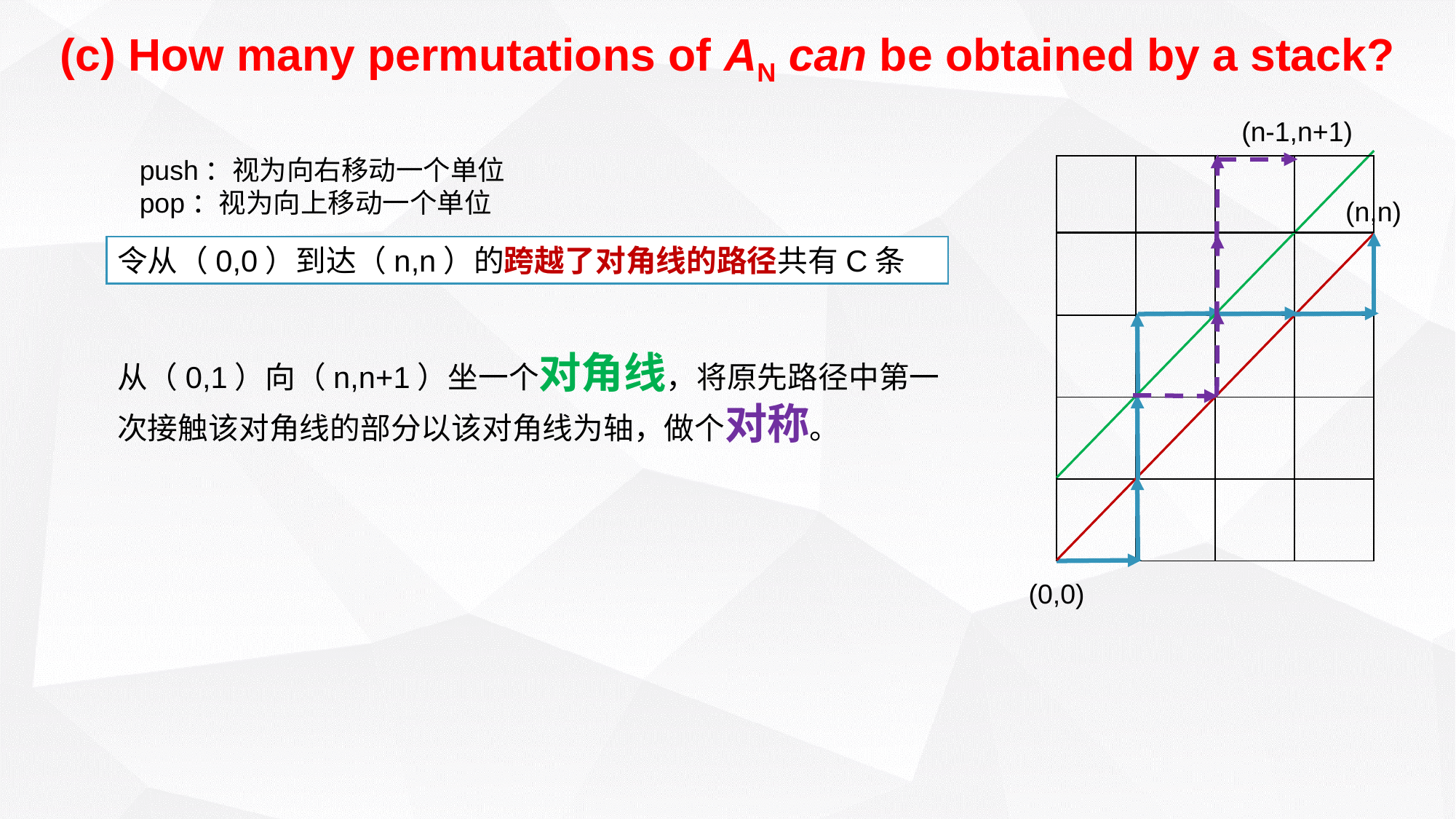

# (c) How many permutations of AN can be obtained by a stack?
(n-1,n+1)
push：视为向右移动一个单位
pop：视为向上移动一个单位
|  |  |  |  |
| --- | --- | --- | --- |
(n,n)
|  |  |  |  |
| --- | --- | --- | --- |
|  |  |  |  |
|  |  |  |  |
|  |  |  |  |
令从（0,0）到达（n,n）的跨越了对角线的路径共有C条
从（0,1）向（n,n+1）坐一个对角线，将原先路径中第一次接触该对角线的部分以该对角线为轴，做个对称。
(0,0)